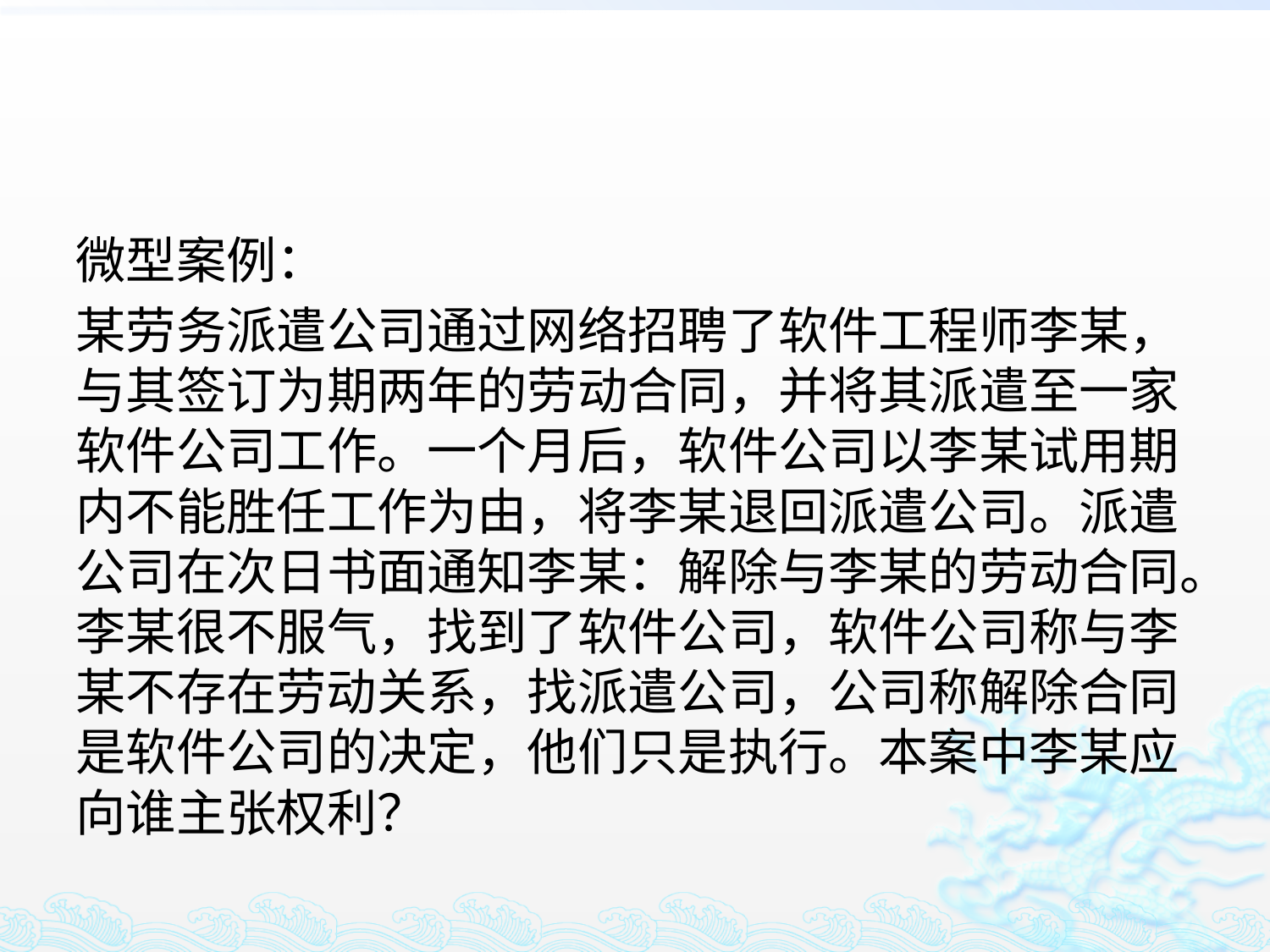

#
微型案例：
某劳务派遣公司通过网络招聘了软件工程师李某，与其签订为期两年的劳动合同，并将其派遣至一家软件公司工作。一个月后，软件公司以李某试用期内不能胜任工作为由，将李某退回派遣公司。派遣公司在次日书面通知李某：解除与李某的劳动合同。李某很不服气，找到了软件公司，软件公司称与李某不存在劳动关系，找派遣公司，公司称解除合同是软件公司的决定，他们只是执行。本案中李某应向谁主张权利？